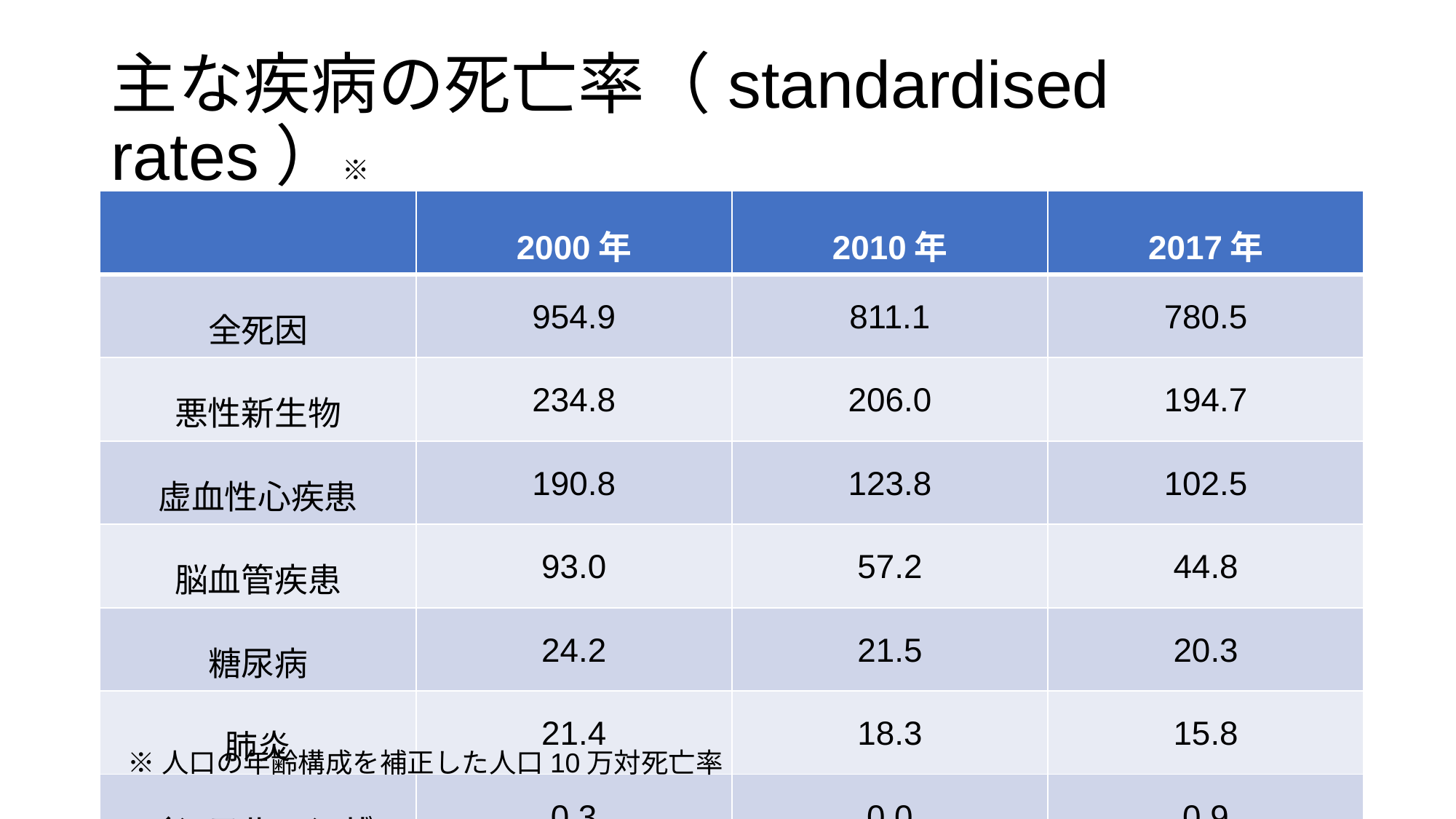

# 主な疾病の死亡率（standardised rates）※
|  | 2000年 | 2010年 | 2017年 |
| --- | --- | --- | --- |
| 全死因 | 954.9 | 811.1 | 780.5 |
| 悪性新生物 | 234.8 | 206.0 | 194.7 |
| 虚血性心疾患 | 190.8 | 123.8 | 102.5 |
| 脳血管疾患 | 93.0 | 57.2 | 44.8 |
| 糖尿病 | 24.2 | 21.5 | 20.3 |
| 肺炎 | 21.4 | 18.3 | 15.8 |
| インフルエンザ | 0.3 | 0.0 | 0.9 |
※人口の年齢構成を補正した人口10万対死亡率